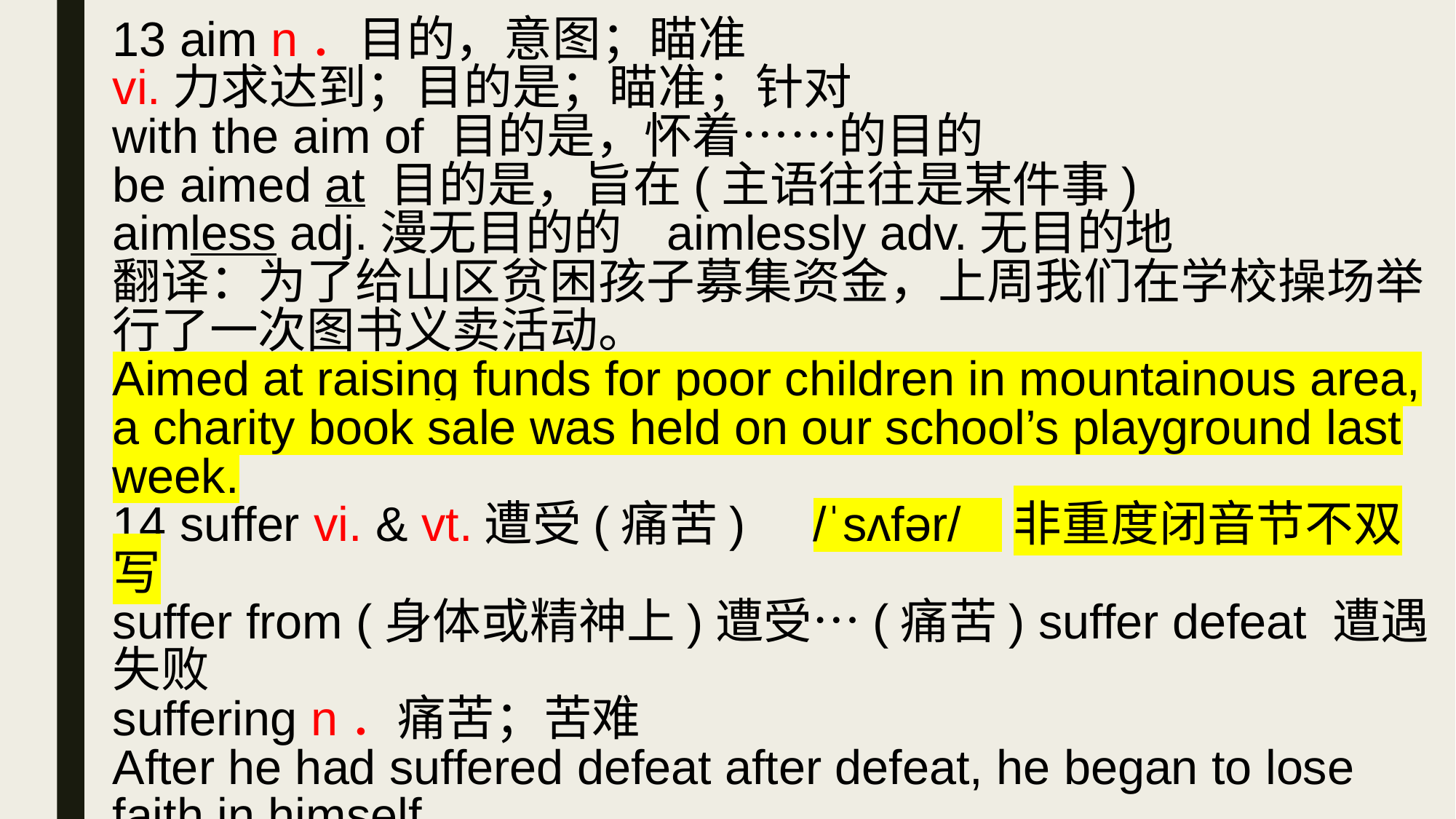

13 aim n．目的，意图；瞄准
vi.力求达到；目的是；瞄准；针对
with the aim of 目的是，怀着……的目的
be aimed at 目的是，旨在(主语往往是某件事)
aimless adj.漫无目的的   aimlessly adv.无目的地
翻译：为了给山区贫困孩子募集资金，上周我们在学校操场举行了一次图书义卖活动。
Aimed at raising funds for poor children in mountainous area, a charity book sale was held on our school’s playground last week.
14 suffer vi. & vt.遭受(痛苦)     /ˈsʌfər/   非重度闭音节不双写
suffer from (身体或精神上)遭受…(痛苦) suffer defeat 遭遇失败
suffering n．痛苦；苦难
After he had suffered defeat after defeat, he began to lose faith in himself.
句式升级：Having suffered defeat after defeat，he began to lose faith in himself.